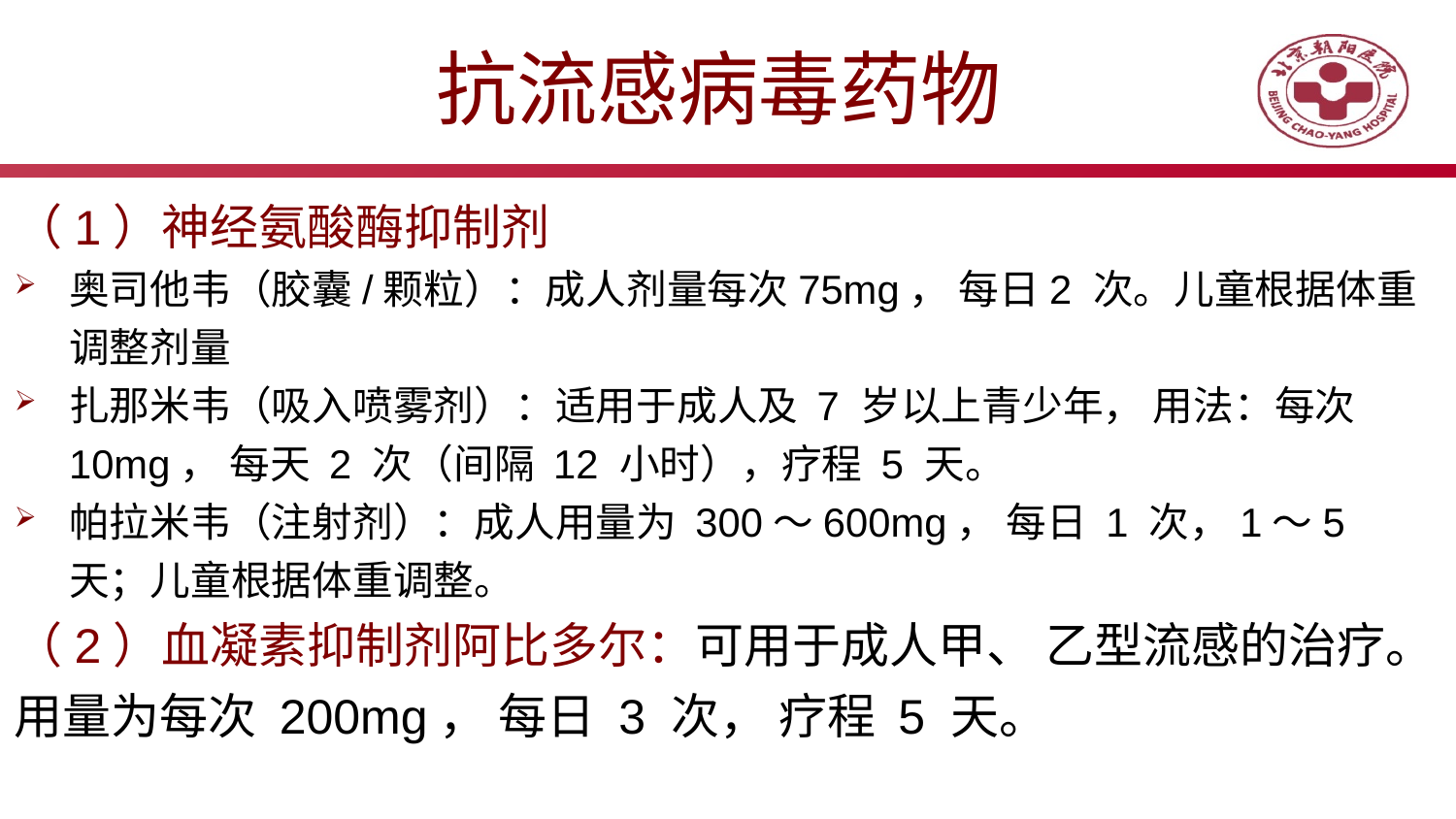

抗流感病毒药物
（1）神经氨酸酶抑制剂
奥司他韦（胶囊/颗粒）：成人剂量每次75mg， 每日2 次。儿童根据体重调整剂量
扎那米韦（吸入喷雾剂）：适用于成人及 7 岁以上青少年， 用法：每次 10mg， 每天 2 次（间隔 12 小时），疗程 5 天。
帕拉米韦（注射剂）：成人用量为 300～600mg， 每日 1 次，1～5 天；儿童根据体重调整。
（2）血凝素抑制剂阿比多尔：可用于成人甲、 乙型流感的治疗。用量为每次 200mg， 每日 3 次， 疗程 5 天。